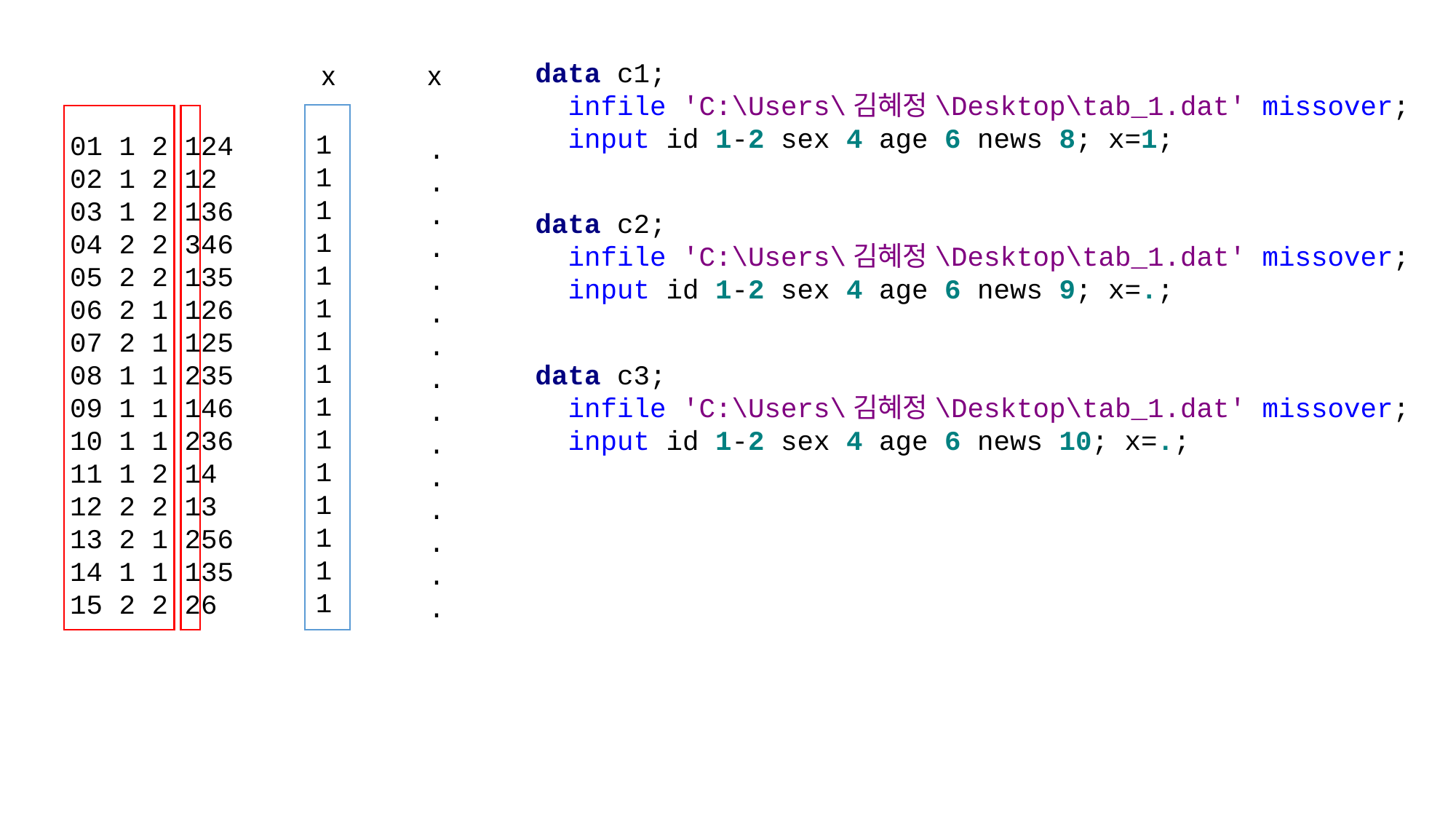

data c1;
  infile 'C:\Users\김혜정\Desktop\tab_1.dat' missover;
  input id 1-2 sex 4 age 6 news 8; x=1;
x
x

1
1
1
1
1
1
1
1
1
1
1
1
1
1
1

01 1 2 124
02 1 2 12
03 1 2 136
04 2 2 346
05 2 2 135
06 2 1 126
07 2 1 125
08 1 1 235
09 1 1 146
10 1 1 236
11 1 2 14
12 2 2 13
13 2 1 256
14 1 1 135
15 2 2 26
.
.
.
.
.
..
.
.
.
.
.
..
.
data c2;
  infile 'C:\Users\김혜정\Desktop\tab_1.dat' missover;
  input id 1-2 sex 4 age 6 news 9; x=.;
data c3;
  infile 'C:\Users\김혜정\Desktop\tab_1.dat' missover;
  input id 1-2 sex 4 age 6 news 10; x=.;